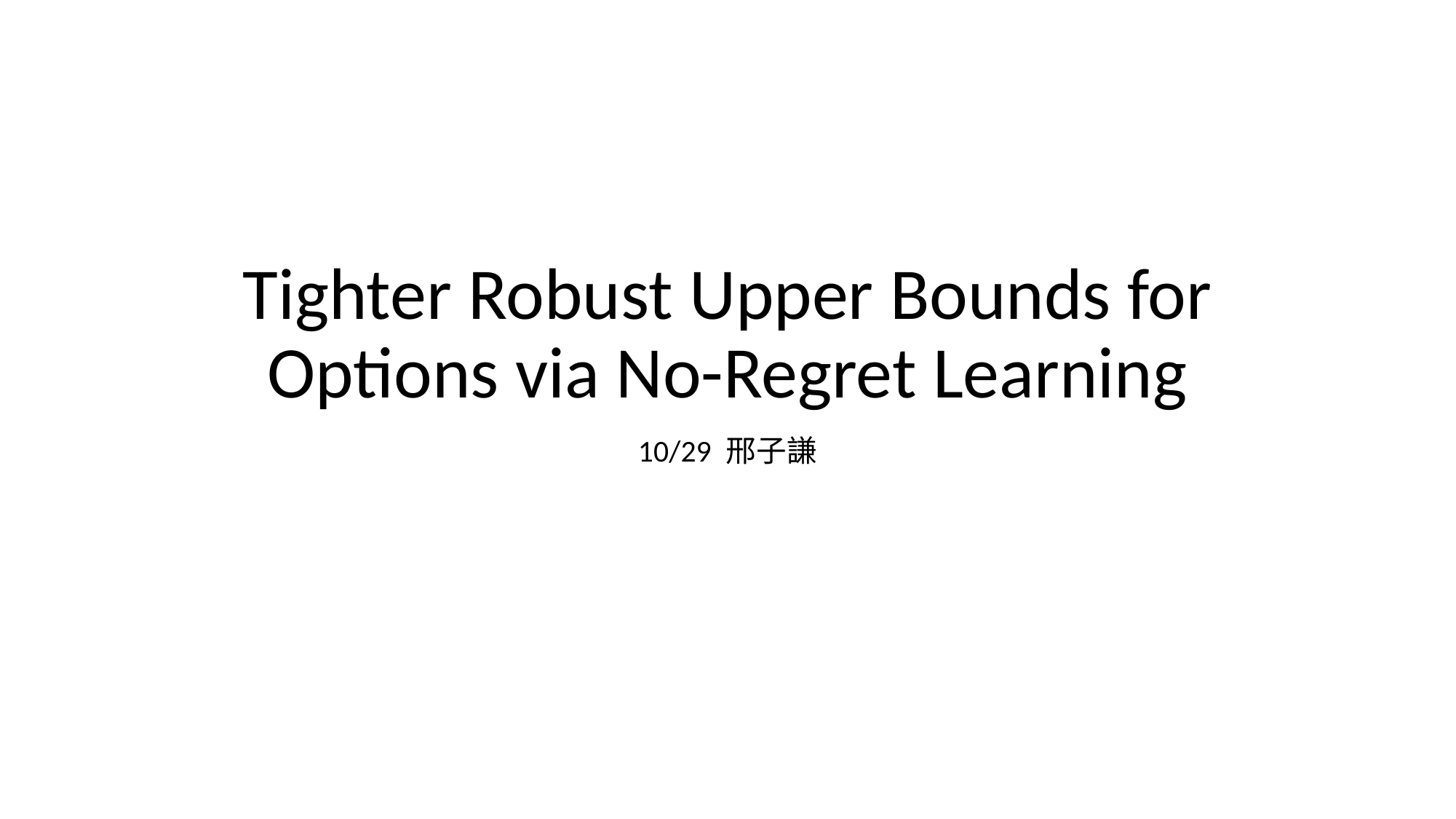

# Tighter Robust Upper Bounds for Options via No-Regret Learning
10/29 邢子謙